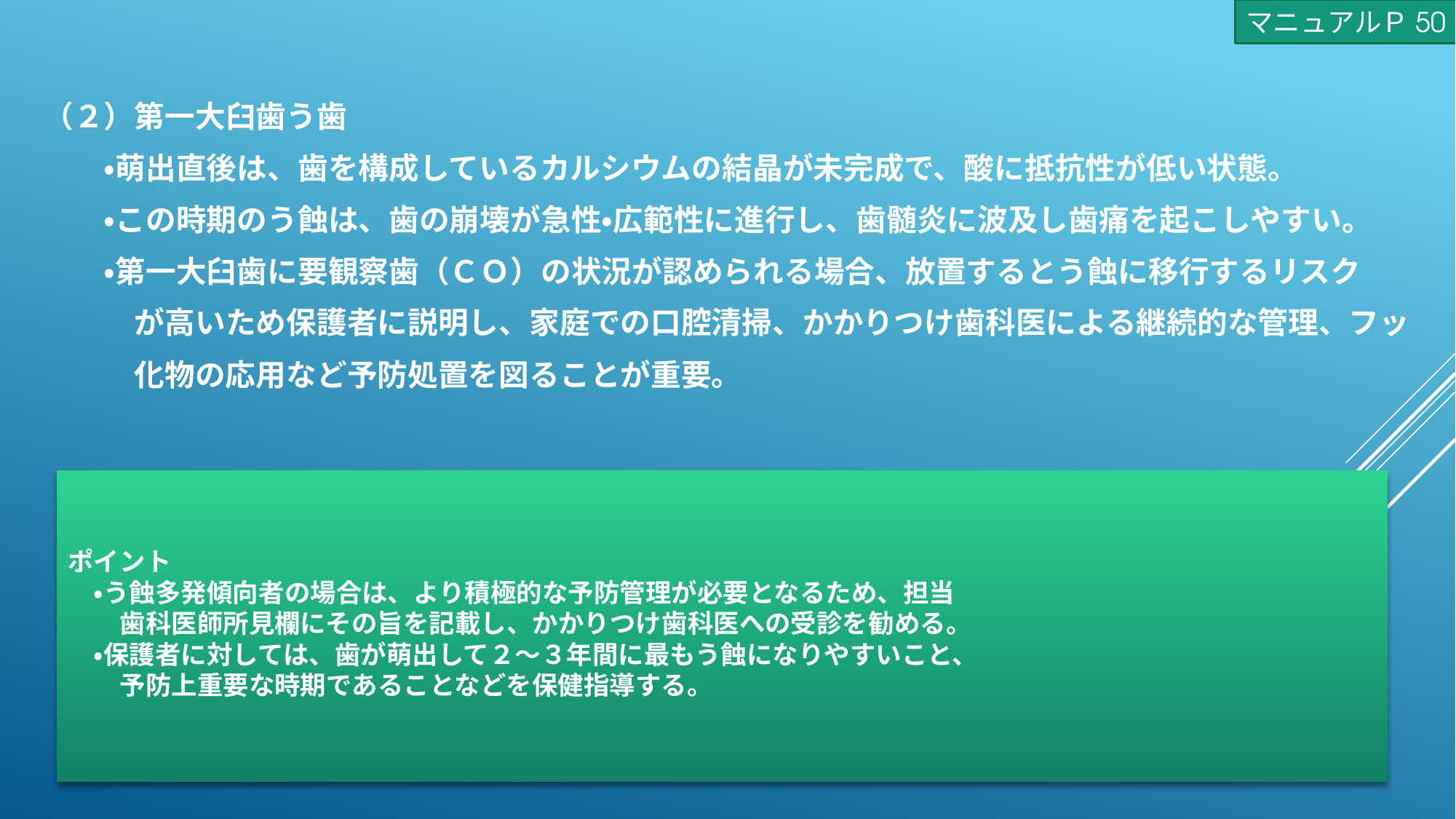

マニュアルＰ50
（２）第一大臼歯う歯
　　・萌出直後は、歯を構成しているカルシウムの結晶が未完成で、酸に抵抗性が低い状態。
　　・この時期のう蝕は、歯の崩壊が急性・広範性に進行し、歯髄炎に波及し歯痛を起こしやすい。
　　・第一大臼歯に要観察歯（ＣＯ）の状況が認められる場合、放置するとう蝕に移行するリスク
　　　が高いため保護者に説明し、家庭での口腔清掃、かかりつけ歯科医による継続的な管理、フッ
　　　化物の応用など予防処置を図ることが重要。

# ポイント 　・う蝕多発傾向者の場合は、より積極的な予防管理が必要となるため、担当 　　歯科医師所見欄にその旨を記載し、かかりつけ歯科医への受診を勧める。 　・保護者に対しては、歯が萌出して２～３年間に最もう蝕になりやすいこと、 　　予防上重要な時期であることなどを保健指導する。